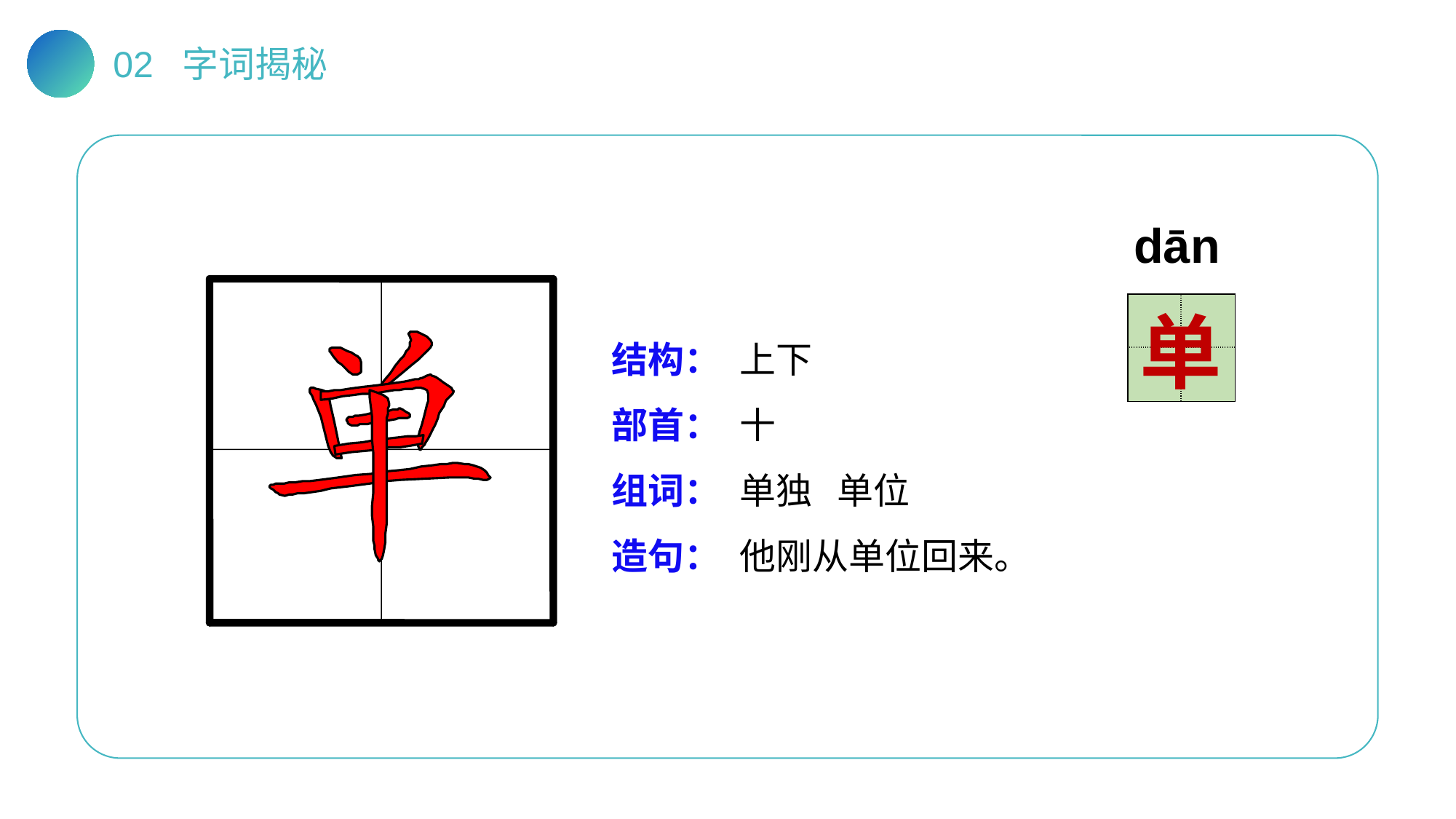

02  字词揭秘

dān

|  |  |
| --- | --- |
|  |  |
单
结构：
部首：
组词：
造句：

上下
十
单独   单位
他刚从单位回来。